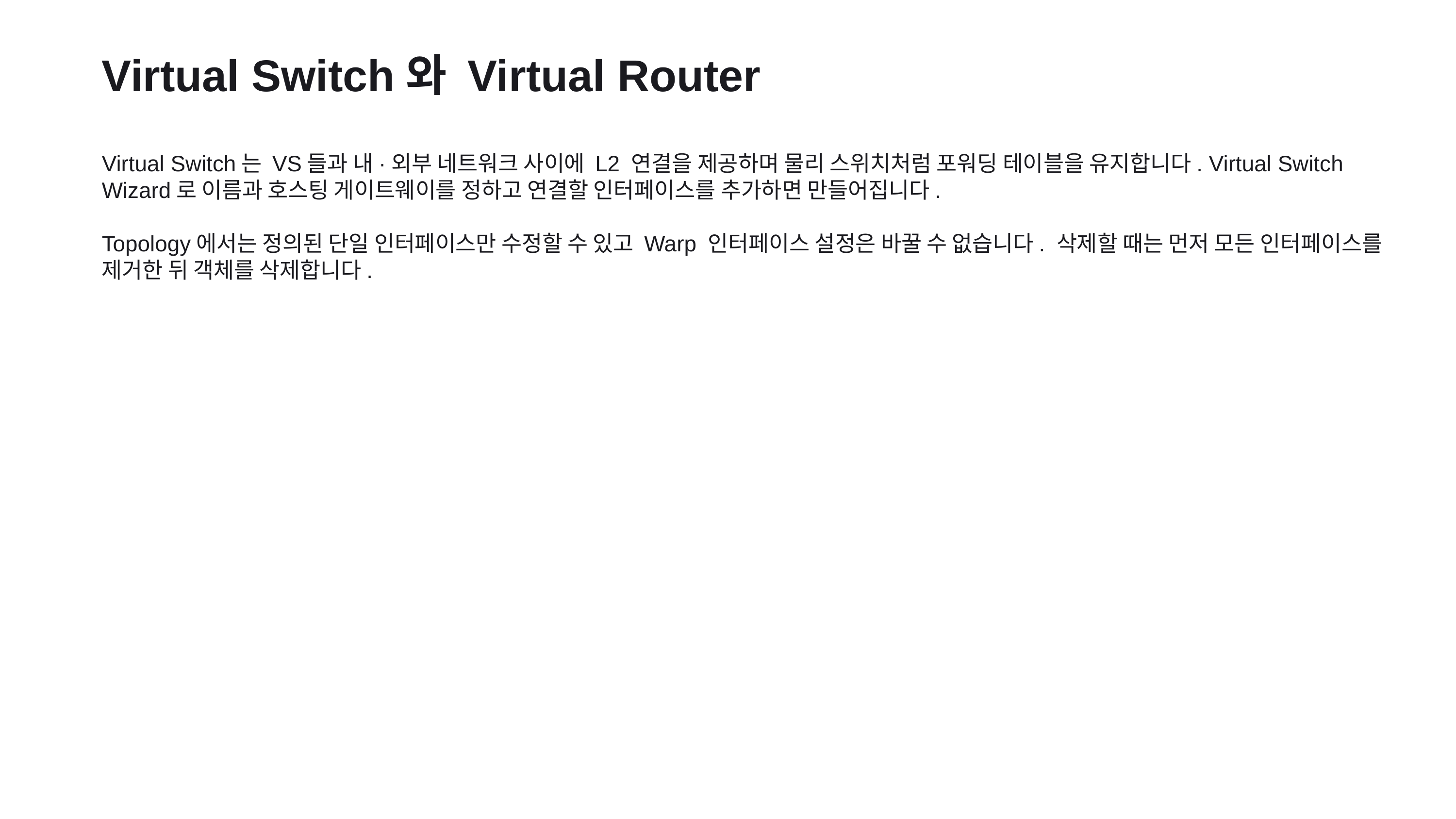

Virtual Switch와 Virtual Router
Virtual Switch는 VS들과 내·외부 네트워크 사이에 L2 연결을 제공하며 물리 스위치처럼 포워딩 테이블을 유지합니다. Virtual Switch Wizard로 이름과 호스팅 게이트웨이를 정하고 연결할 인터페이스를 추가하면 만들어집니다.

Topology에서는 정의된 단일 인터페이스만 수정할 수 있고 Warp 인터페이스 설정은 바꿀 수 없습니다. 삭제할 때는 먼저 모든 인터페이스를 제거한 뒤 객체를 삭제합니다.